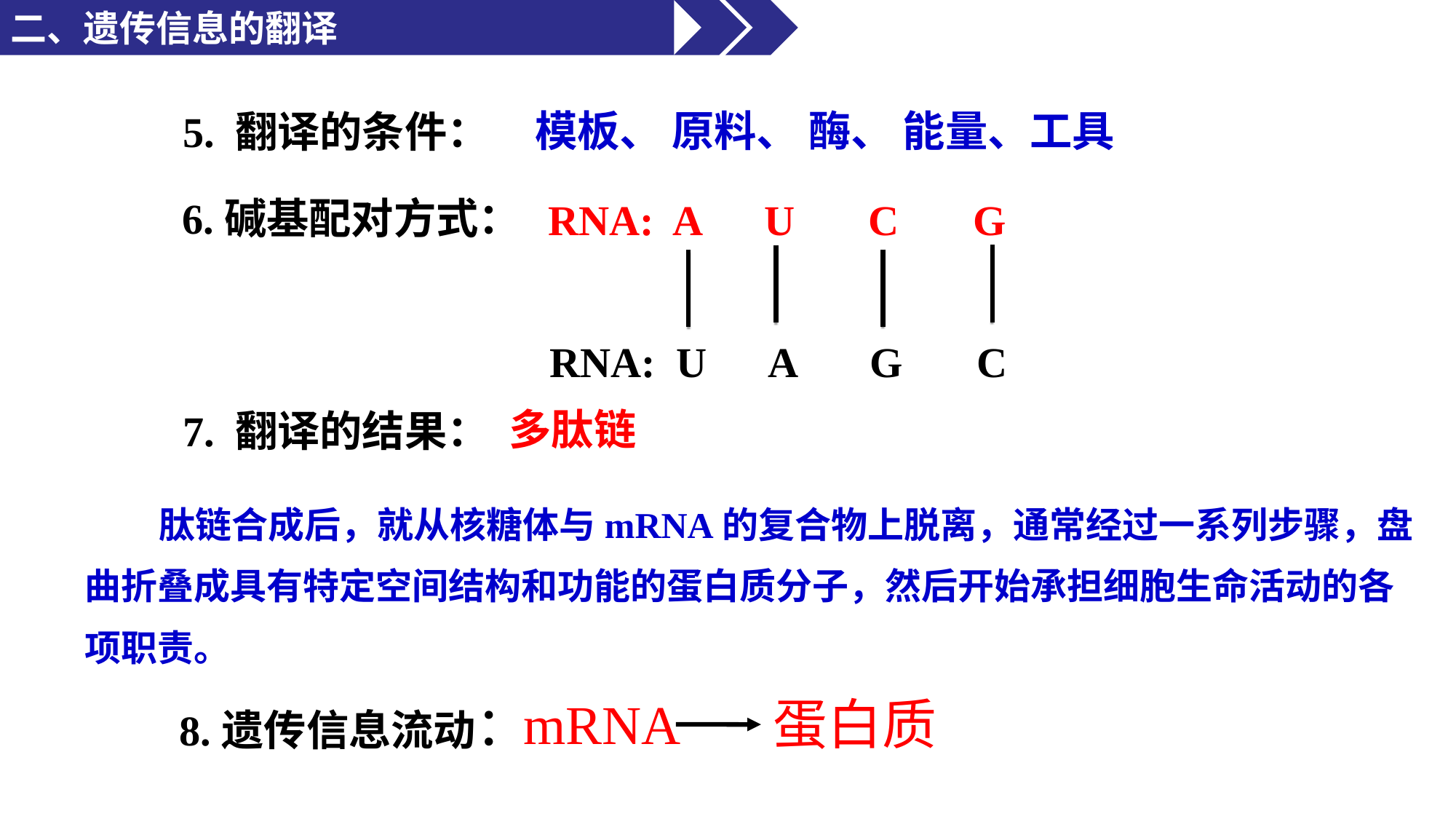

二、遗传信息的翻译

 模板、 原料、 酶、 能量、工具
5. 翻译的条件：
6.碱基配对方式：
RNA:  A      U       C       G
RNA:  U      A       G       C
多肽链
7. 翻译的结果：
        肽链合成后，就从核糖体与mRNA的复合物上脱离，通常经过一系列步骤，盘曲折叠成具有特定空间结构和功能的蛋白质分子，然后开始承担细胞生命活动的各项职责。
mRNA      蛋白质

8.遗传信息流动：